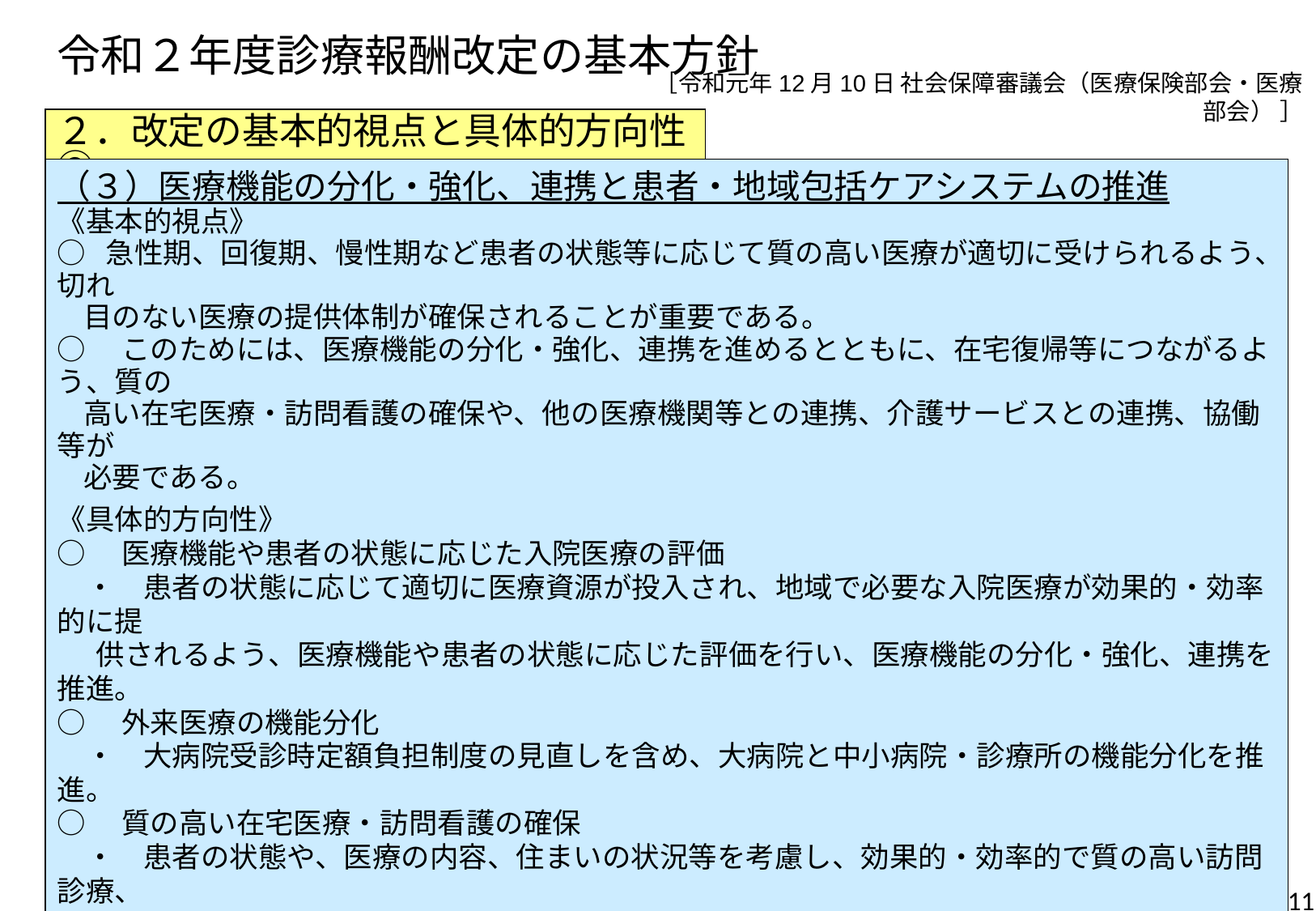

# 令和２年度診療報酬改定の基本方針
［令和元年12月10日 社会保障審議会（医療保険部会・医療部会） ］
２．改定の基本的視点と具体的方向性③
（３）医療機能の分化・強化、連携と患者・地域包括ケアシステムの推進
《基本的視点》
○  急性期、回復期、慢性期など患者の状態等に応じて質の高い医療が適切に受けられるよう、切れ
   目のない医療の提供体制が確保されることが重要である。
○　このためには、医療機能の分化・強化、連携を進めるとともに、在宅復帰等につながるよう、質の
   高い在宅医療・訪問看護の確保や、他の医療機関等との連携、介護サービスとの連携、協働等が
   必要である。
《具体的方向性》
○　医療機能や患者の状態に応じた入院医療の評価
　・　患者の状態に応じて適切に医療資源が投入され、地域で必要な入院医療が効果的・効率的に提
     供されるよう、医療機能や患者の状態に応じた評価を行い、医療機能の分化・強化、連携を推進。
○　外来医療の機能分化
　・　大病院受診時定額負担制度の見直しを含め、大病院と中小病院・診療所の機能分化を推進。
○　質の高い在宅医療・訪問看護の確保
　・　患者の状態や、医療の内容、住まいの状況等を考慮し、効果的・効率的で質の高い訪問診療、
     訪問看護等の提供体制を確保。
○　地域包括ケアシステムの推進のための取組
　・　医療機関間や医療機関と薬局等との連携、医科歯科連携、医療介護連携、栄養指導など、地域
     包括ケアシステムの推進のための医師、歯科医師、薬剤師、看護師、管理栄養士等による多職種
     連携・協働の取組等を推進。
　・　患者が安心・納得して退院し、早期に住み慣れた地域で療養や生活を継続できるための取組を推進。
11